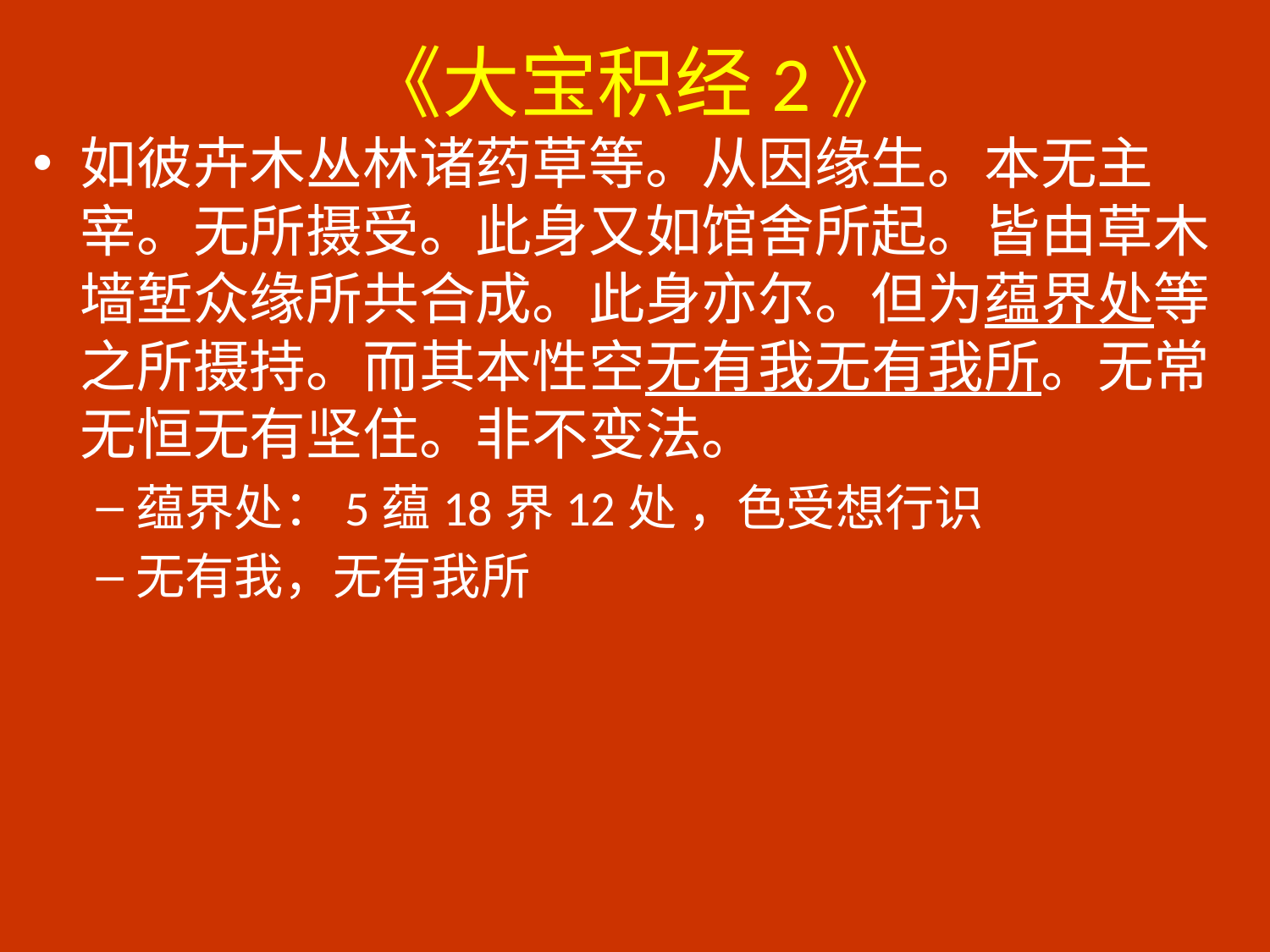

# 《大宝积经2》
如彼卉木丛林诸药草等。从因缘生。本无主宰。无所摄受。此身又如馆舍所起。皆由草木墙堑众缘所共合成。此身亦尔。但为蕴界处等之所摄持。而其本性空无有我无有我所。无常无恒无有坚住。非不变法。
蕴界处：5蕴18界12处 ，色受想行识
无有我，无有我所